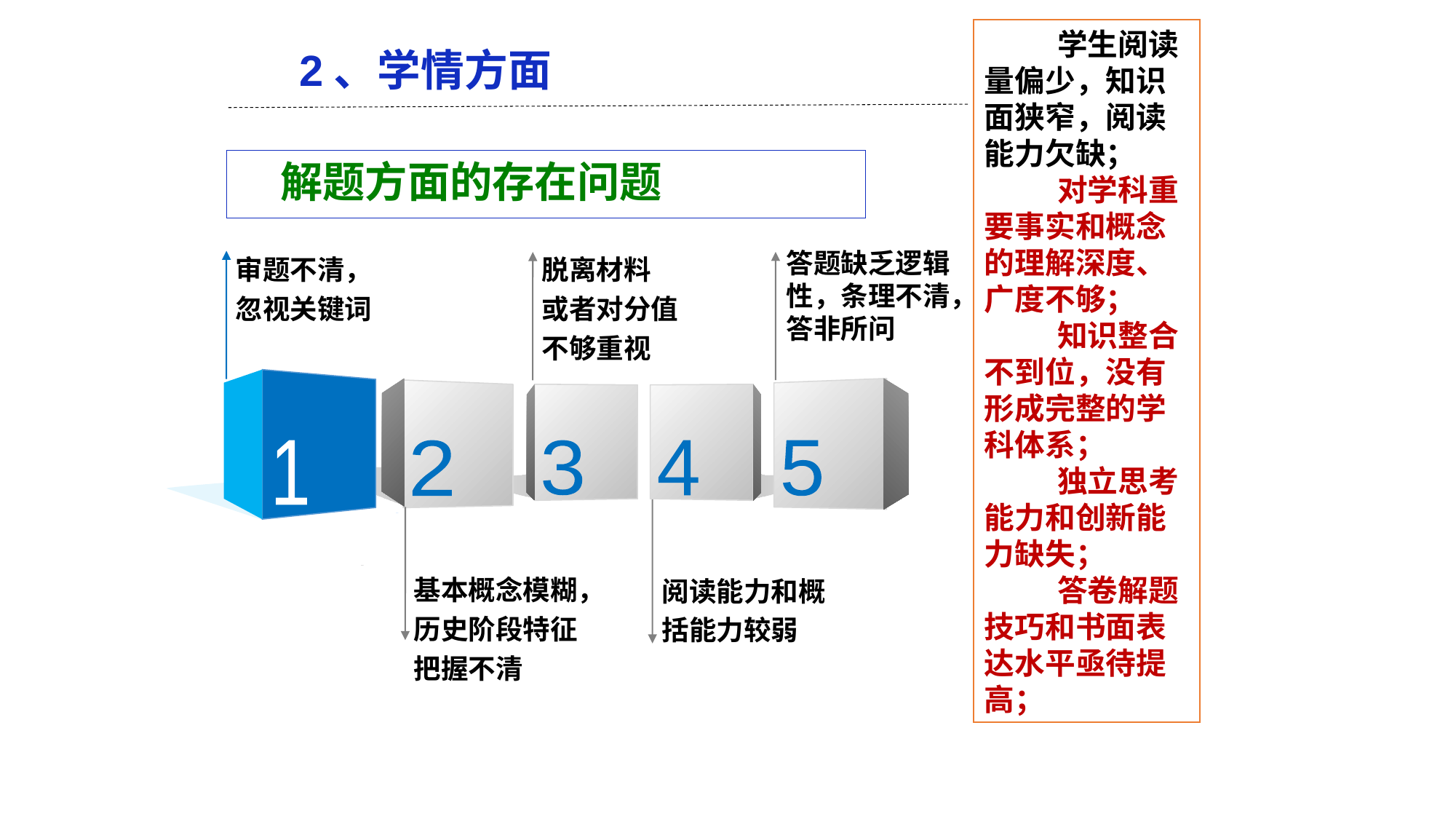

学生阅读量偏少，知识面狭窄，阅读能力欠缺；
对学科重要事实和概念的理解深度、广度不够；
知识整合不到位，没有形成完整的学科体系；
独立思考能力和创新能力缺失；
答卷解题技巧和书面表达水平亟待提高；
2、学情方面
解题方面的存在问题
审题不清，
忽视关键词
脱离材料
或者对分值
不够重视
答题缺乏逻辑性，条理不清，
答非所问

1
2
3
4
5

基本概念模糊，
历史阶段特征
把握不清
阅读能力和概括能力较弱